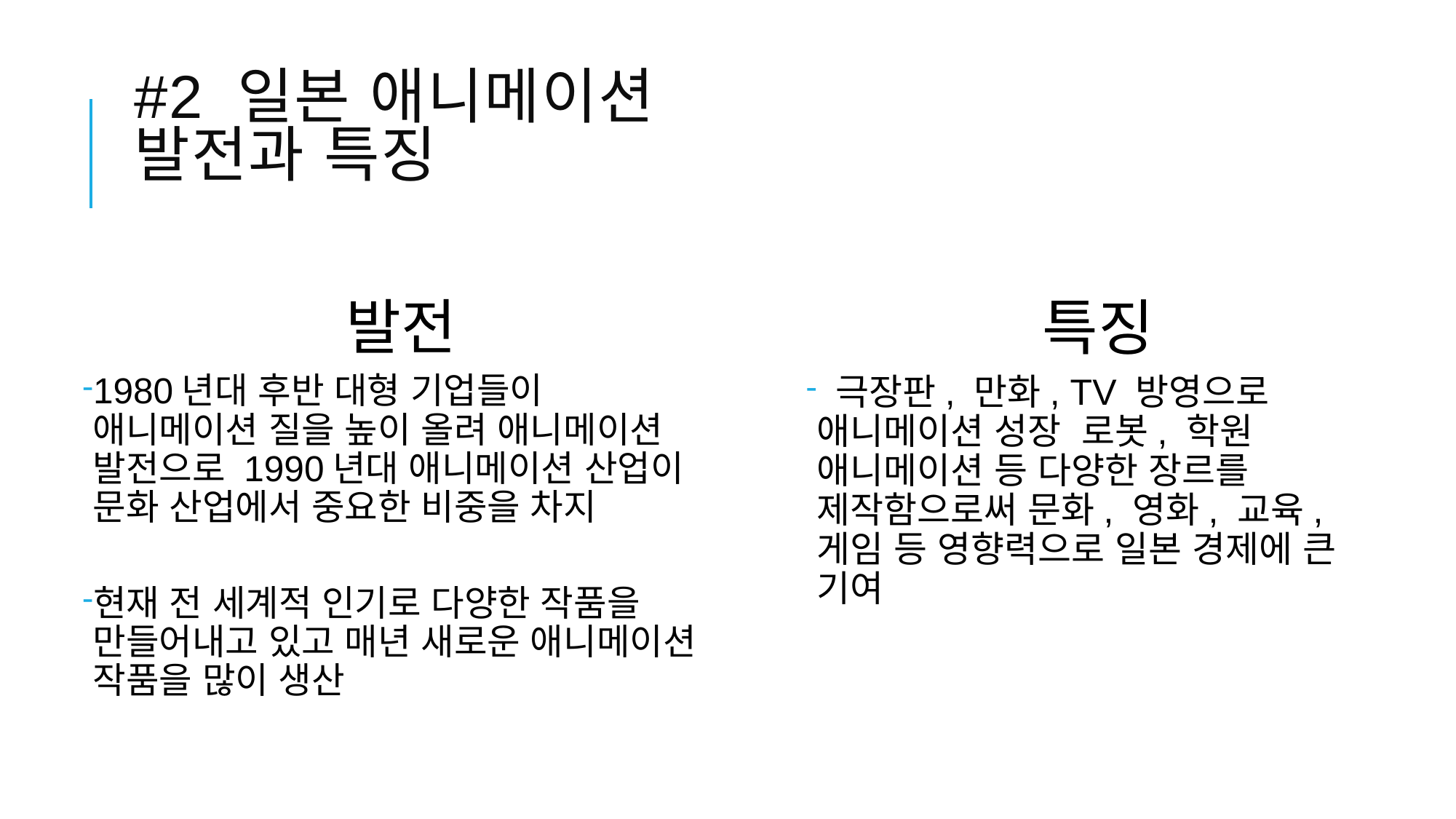

# #2 일본 애니메이션 발전과 특징
특징
 극장판, 만화, TV 방영으로 애니메이션 성장  로봇, 학원 애니메이션 등 다양한 장르를 제작함으로써 문화, 영화, 교육, 게임 등 영향력으로 일본 경제에 큰 기여

발전
1980년대 후반 대형 기업들이 애니메이션 질을 높이 올려 애니메이션 발전으로 1990년대 애니메이션 산업이 문화 산업에서 중요한 비중을 차지

현재 전 세계적 인기로 다양한 작품을 만들어내고 있고 매년 새로운 애니메이션 작품을 많이 생산